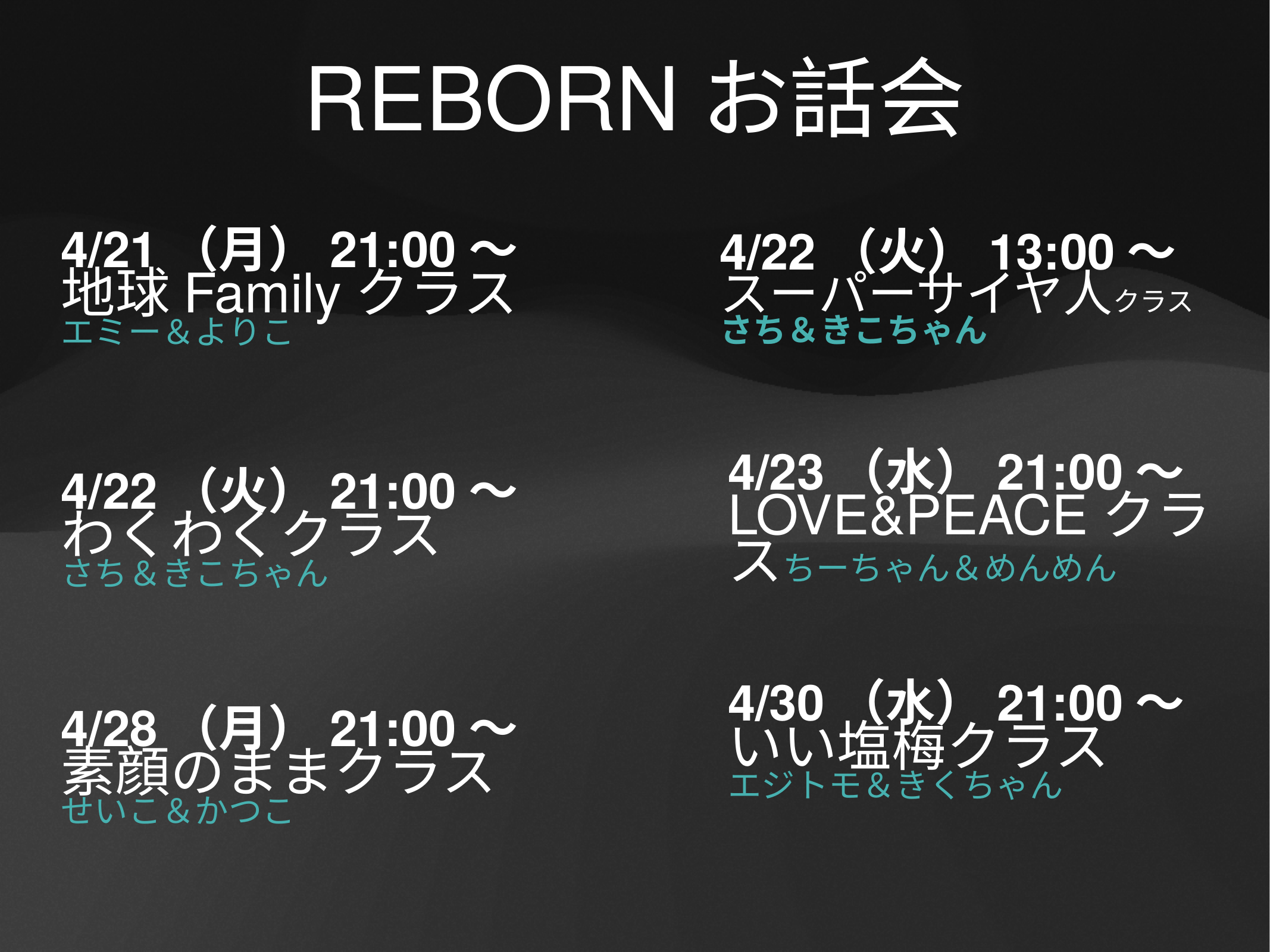

REBORNお話会
4/21（月）21:00～
地球Familyクラス
エミー＆よりこ
4/22（火）13:00～
スーパーサイヤ人クラス
さち＆きこちゃん
4/23（水）21:00～
LOVE&PEACEクラスちーちゃん＆めんめん
4/22（火）21:00～
わくわくクラス
さち＆きこちゃん
4/30（水）21:00～
いい塩梅クラス
エジトモ＆きくちゃん
4/28（月）21:00～
素顔のままクラス
せいこ＆かつこ